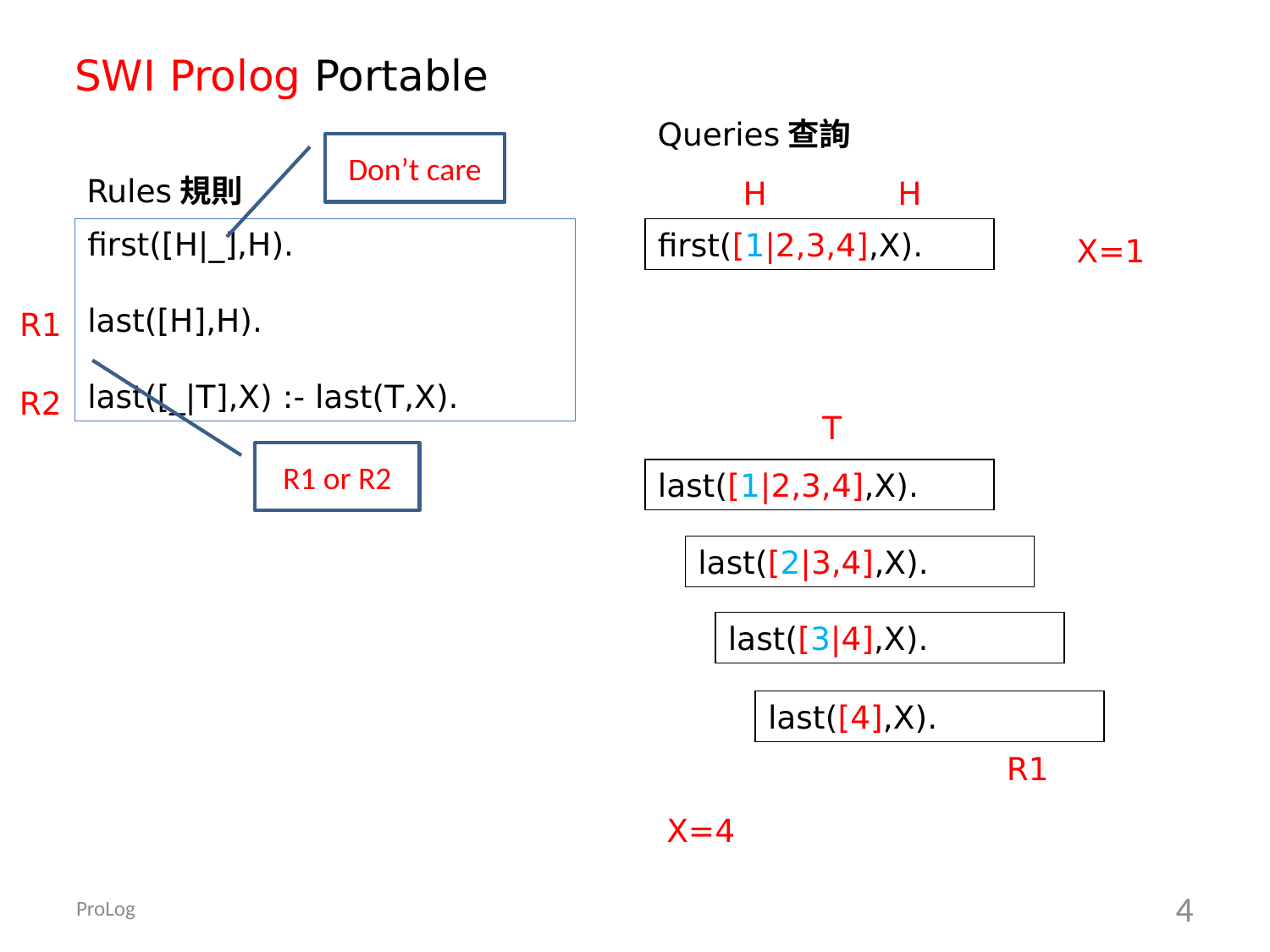

SWI Prolog Portable
Queries查詢
Don’t care
Rules規則
H
H
first([H|_],H).

last([H],H).

last([_|T],X) :- last(T,X).
first([1|2,3,4],X).
X=1
R1
R2
T
R1 or R2
last([1|2,3,4],X).
last([2|3,4],X).
last([3|4],X).
last([4],X).
R1
X=4
ProLog
4